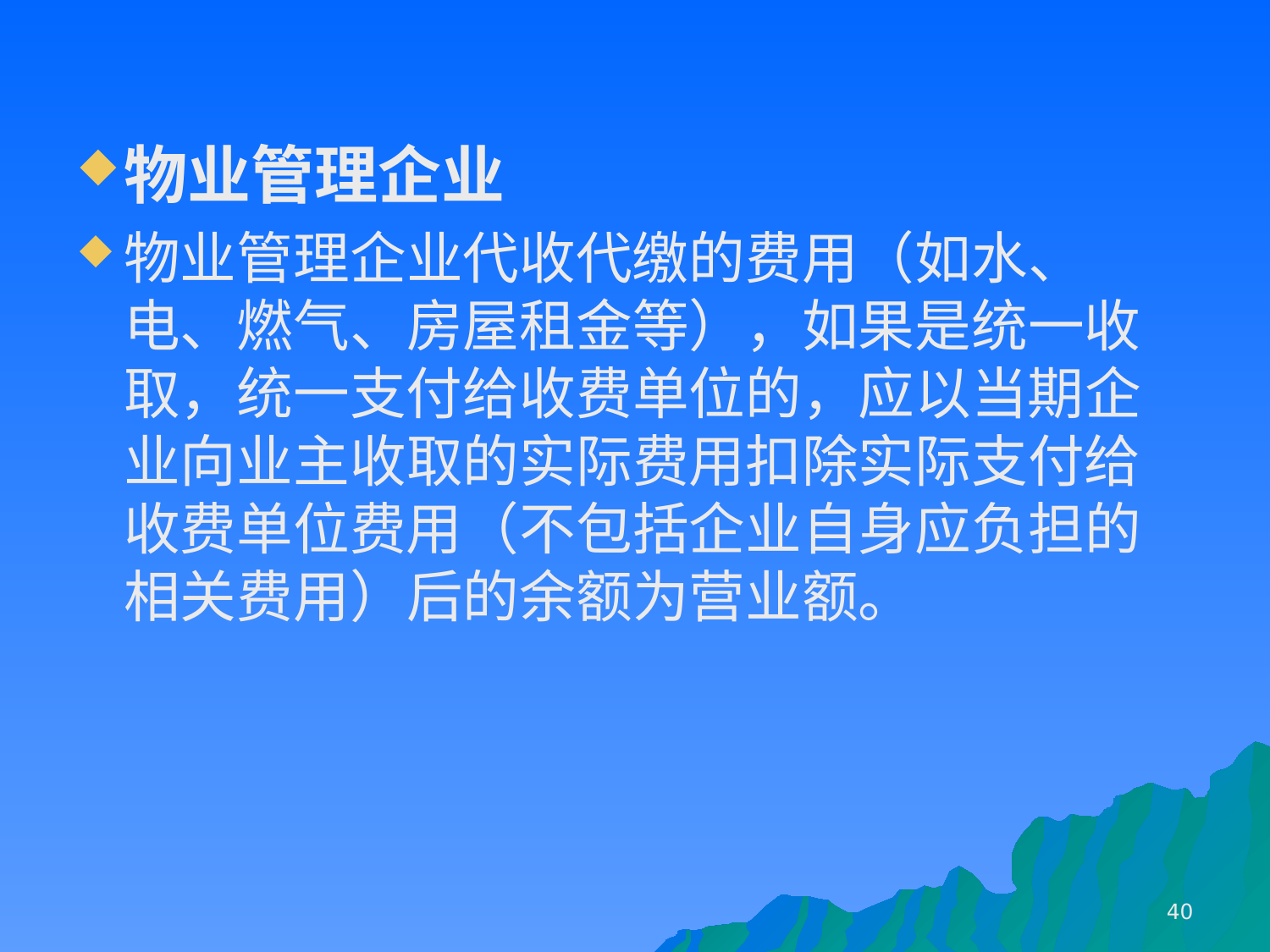

物业管理企业
物业管理企业代收代缴的费用（如水、电、燃气、房屋租金等），如果是统一收取，统一支付给收费单位的，应以当期企业向业主收取的实际费用扣除实际支付给收费单位费用（不包括企业自身应负担的相关费用）后的余额为营业额。

40